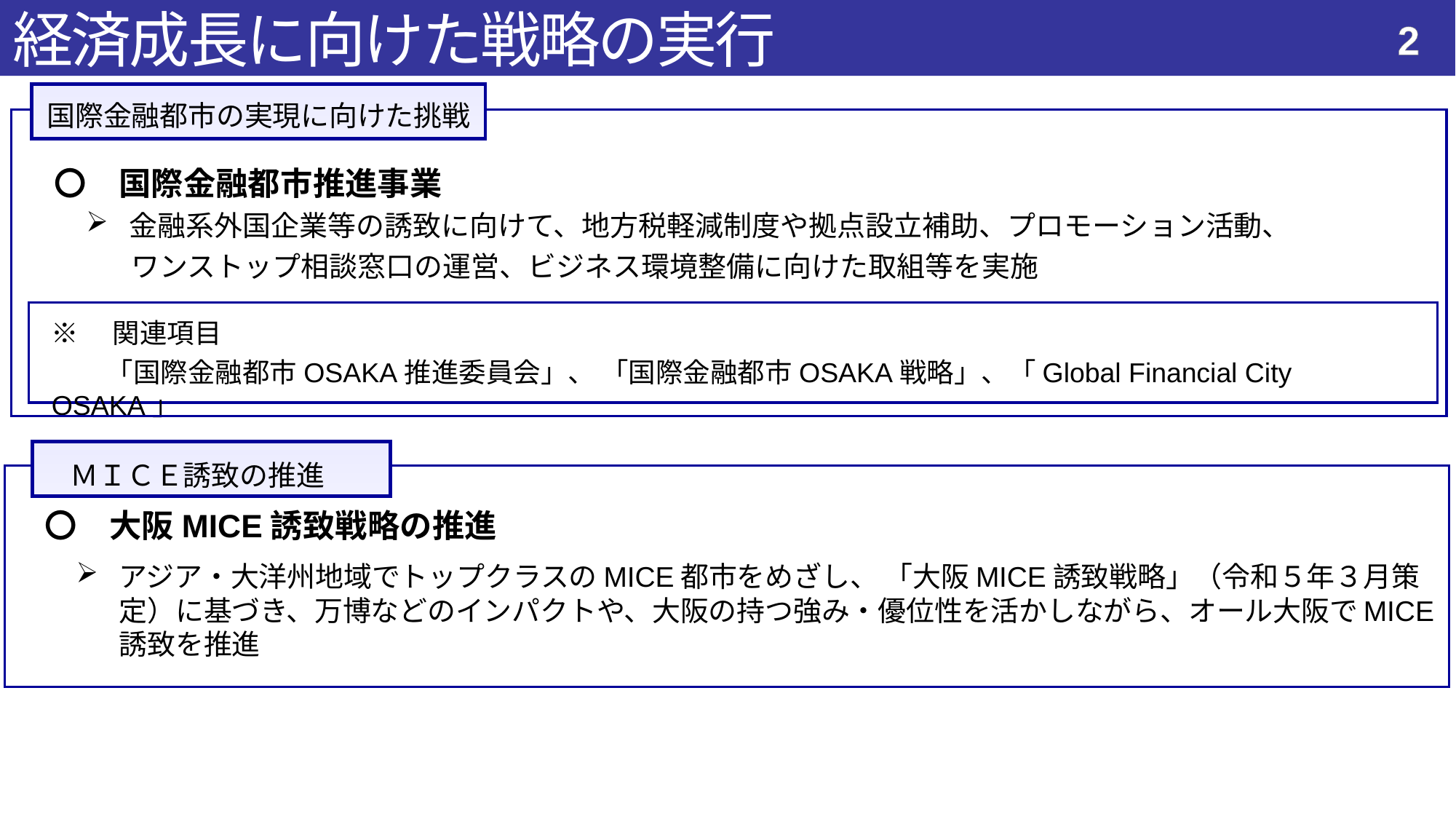

経済成長に向けた戦略の実行
2
国際金融都市の実現に向けた挑戦

〇　国際金融都市推進事業
金融系外国企業等の誘致に向けて、地方税軽減制度や拠点設立補助、プロモーション活動、
    　 ワンストップ相談窓口の運営、ビジネス環境整備に向けた取組等を実施

※　関連項目
　　「国際金融都市OSAKA推進委員会」、 「国際金融都市OSAKA戦略」、「Global Financial City OSAKA」
ＭＩＣＥ誘致の推進

〇　大阪MICE誘致戦略の推進
アジア・大洋州地域でトップクラスのMICE都市をめざし、 「大阪MICE誘致戦略」（令和５年３月策定）に基づき、万博などのインパクトや、大阪の持つ強み・優位性を活かしながら、オール大阪でMICE誘致を推進